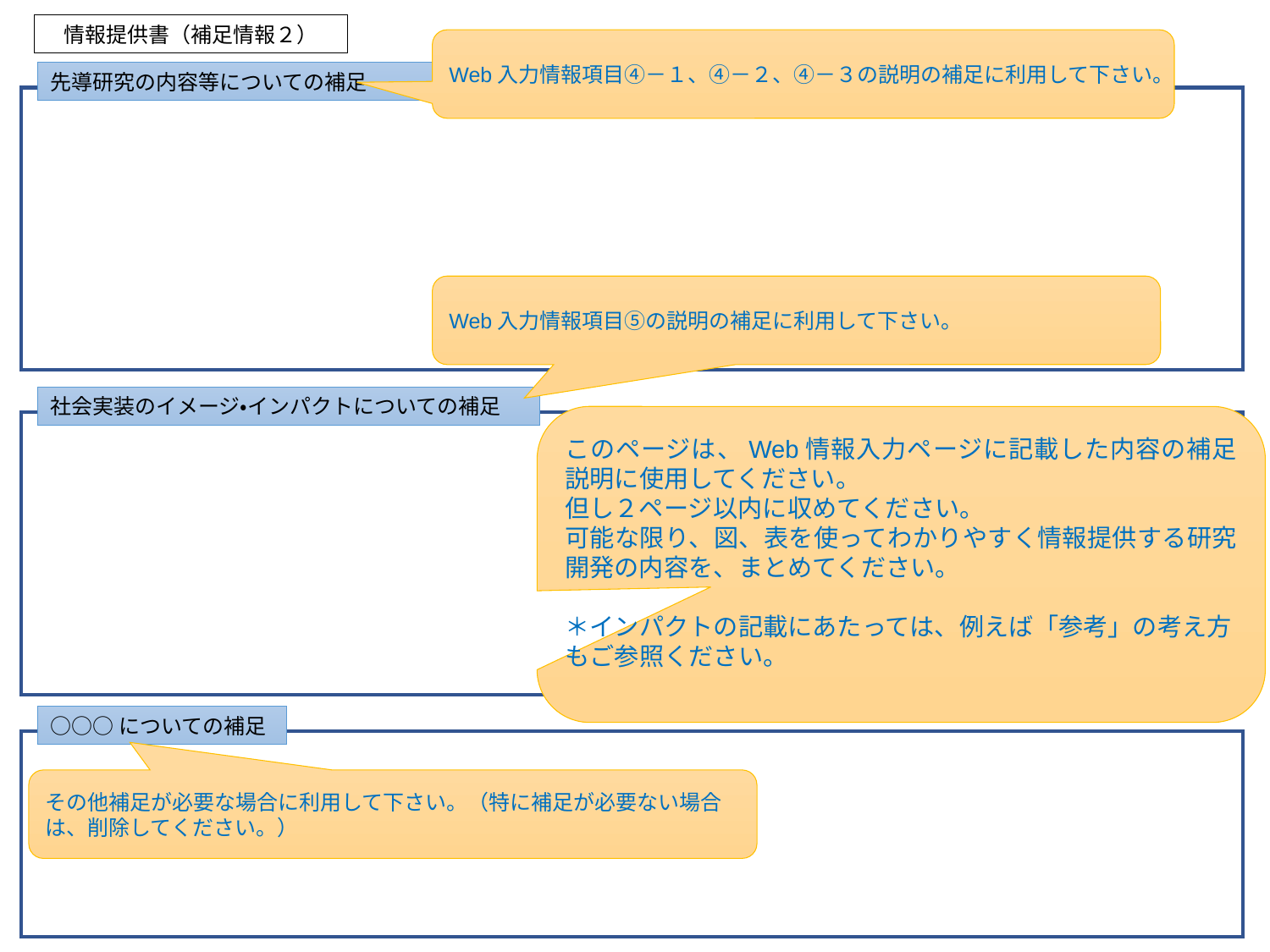

情報提供書（補足情報２）
Web入力情報項目④－１、④－２、④－３の説明の補足に利用して下さい。
先導研究の内容等についての補足

Web入力情報項目⑤の説明の補足に利用して下さい。
社会実装のイメージ・インパクトについての補足
このページは、Web情報入力ページに記載した内容の補足説明に使用してください。
但し２ページ以内に収めてください。
可能な限り、図、表を使ってわかりやすく情報提供する研究開発の内容を、まとめてください。

＊インパクトの記載にあたっては、例えば「参考」の考え方もご参照ください。

○○○についての補足

その他補足が必要な場合に利用して下さい。（特に補足が必要ない場合は、削除してください。）